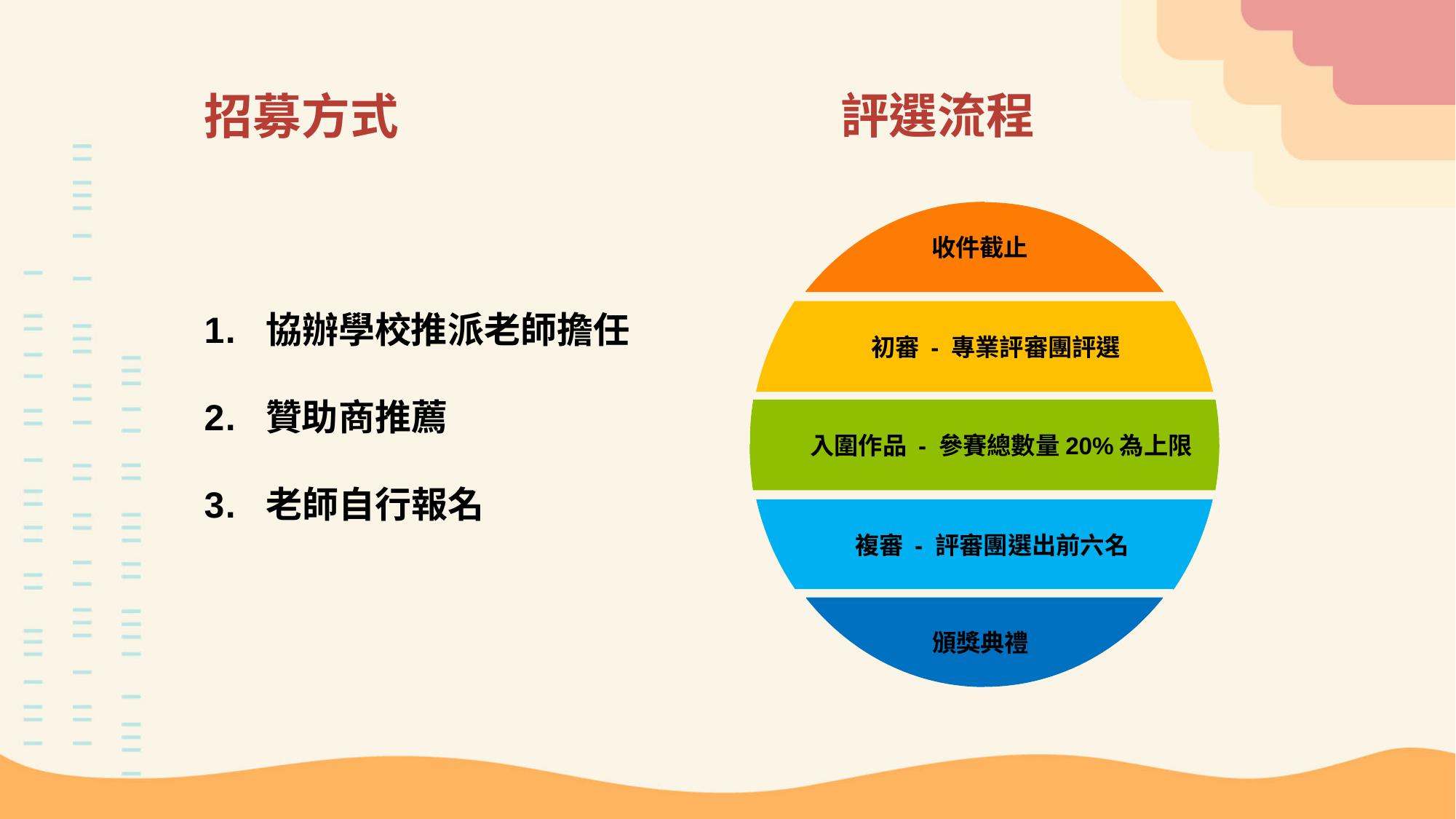

評選流程
招募方式
                    收件截止
協辦學校推派老師擔任

贊助商推薦

老師自行報名

                  初審 - 專業評審團評選
        入圍作品 - 參賽總數量20%為上限
               複審 - 評審團選出前六名
                    頒獎典禮